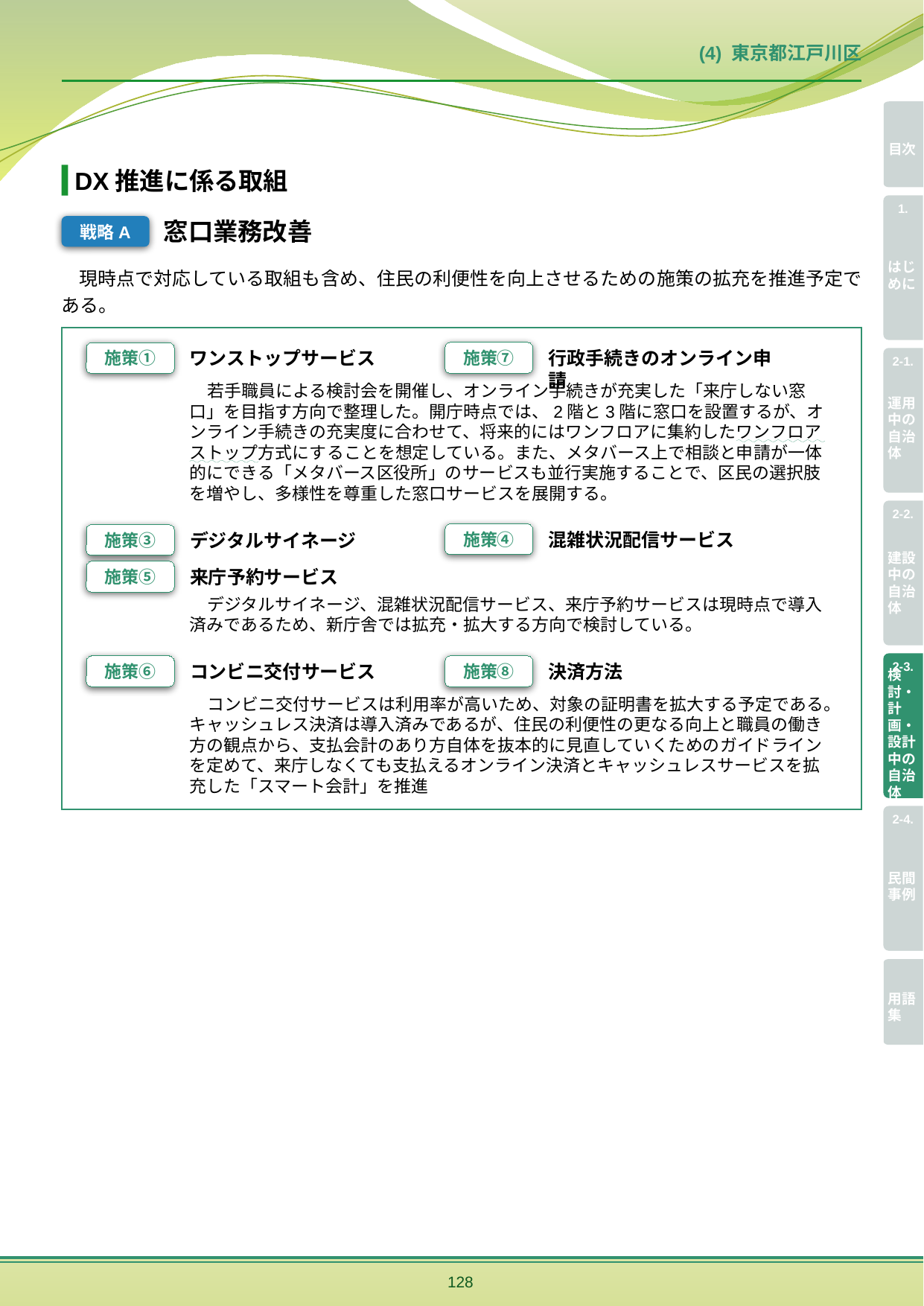

(4) 東京都江戸川区

DX推進に係る取組
戦略A
窓口業務改善
現時点で対応している取組も含め、住民の利便性を向上させるための施策の拡充を推進予定である。

施策⑦
施策①
ワンストップサービス
若手職員による検討会を開催し、オンライン手続きが充実した「来庁しない窓口」を目指す方向で整理した。開庁時点では、2階と3階に窓口を設置するが、オンライン手続きの充実度に合わせて、将来的にはワンフロアに集約したワンフロアストップ方式にすることを想定している。また、メタバース上で相談と申請が一体的にできる「メタバース区役所」のサービスも並行実施することで、区民の選択肢を増やし、多様性を尊重した窓口サービスを展開する。
行政手続きのオンライン申請
施策④
施策③
デジタルサイネージ
デジタルサイネージ、混雑状況配信サービス、来庁予約サービスは現時点で導入済みであるため、新庁舎では拡充・拡大する方向で検討している。
混雑状況配信サービス
施策⑤
来庁予約サービス
施策⑥
コンビニ交付サービス
コンビニ交付サービスは利用率が高いため、対象の証明書を拡大する予定である。キャッシュレス決済は導入済みであるが、住民の利便性の更なる向上と職員の働き方の観点から、支払会計のあり方自体を抜本的に見直していくためのガイドラインを定めて、来庁しなくても支払えるオンライン決済とキャッシュレスサービスを拡充した「スマート会計」を推進
施策⑧
決済方法
128